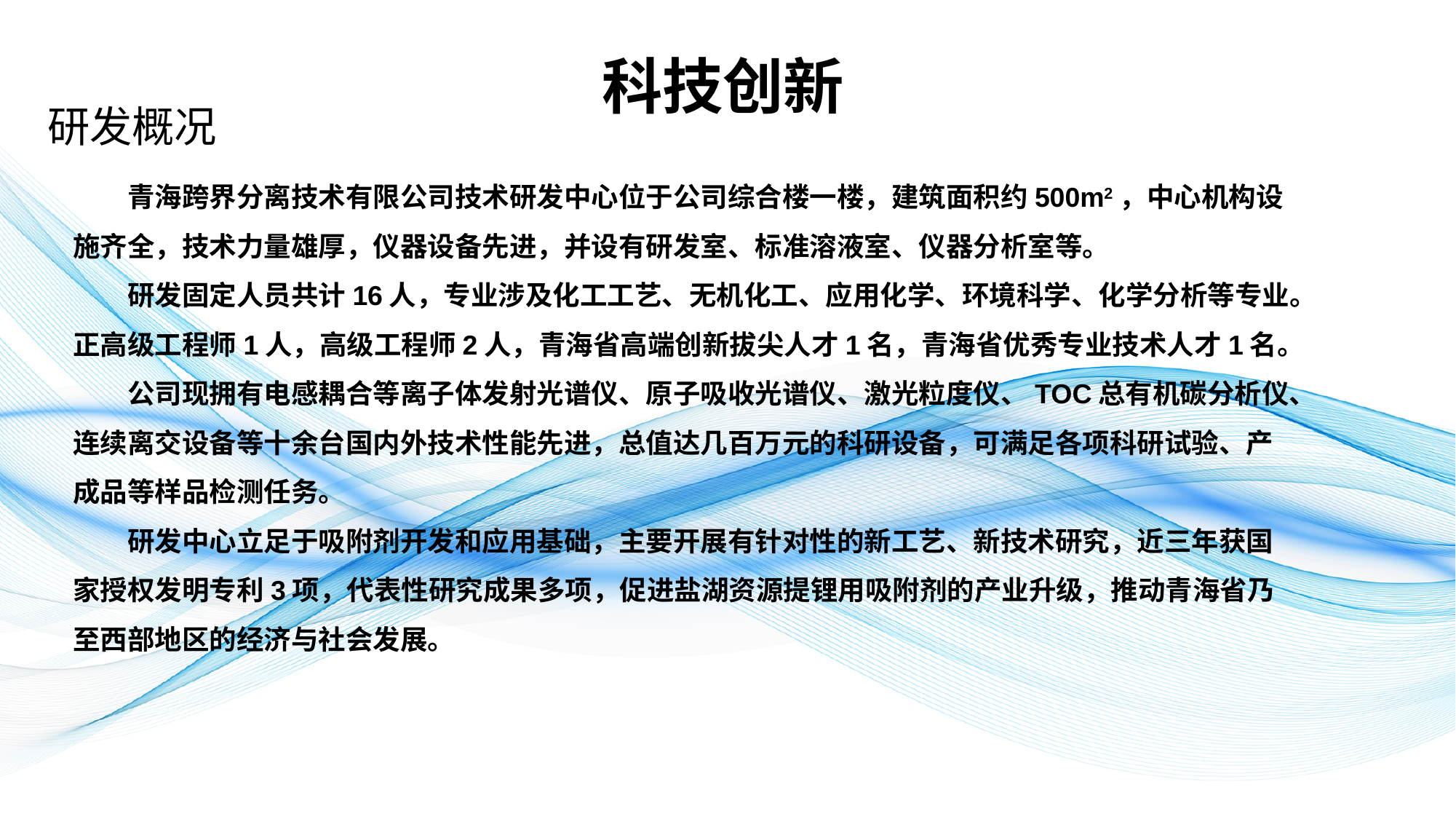

研发成果
研发实力
未来规划
公司简介
科技创新

研发概况
青海跨界分离技术有限公司技术研发中心位于公司综合楼一楼，建筑面积约500m2，中心机构设施齐全，技术力量雄厚，仪器设备先进，并设有研发室、标准溶液室、仪器分析室等。
研发固定人员共计16人，专业涉及化工工艺、无机化工、应用化学、环境科学、化学分析等专业。正高级工程师1人，高级工程师2人，青海省高端创新拔尖人才1名，青海省优秀专业技术人才1名。
公司现拥有电感耦合等离子体发射光谱仪、原子吸收光谱仪、激光粒度仪、TOC总有机碳分析仪、连续离交设备等十余台国内外技术性能先进，总值达几百万元的科研设备，可满足各项科研试验、产成品等样品检测任务。
研发中心立足于吸附剂开发和应用基础，主要开展有针对性的新工艺、新技术研究，近三年获国家授权发明专利3项，代表性研究成果多项，促进盐湖资源提锂用吸附剂的产业升级，推动青海省乃至西部地区的经济与社会发展。